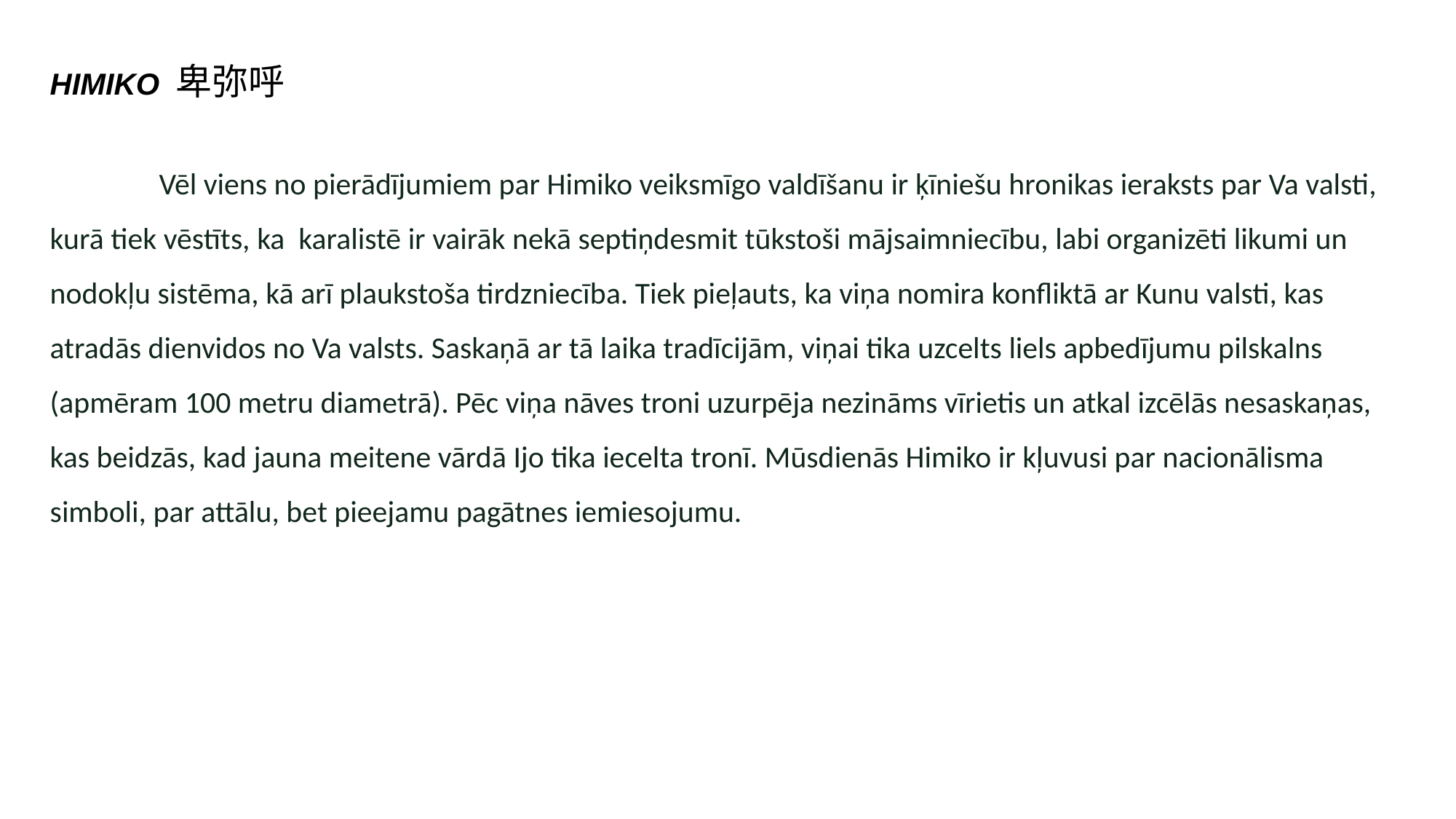

HIMIKO 卑弥呼

	Vēl viens no pierādījumiem par Himiko veiksmīgo valdīšanu ir ķīniešu hronikas ieraksts par Va valsti, kurā tiek vēstīts, ka  karalistē ir vairāk nekā septiņdesmit tūkstoši mājsaimniecību, labi organizēti likumi un nodokļu sistēma, kā arī plaukstoša tirdzniecība. Tiek pieļauts, ka viņa nomira konfliktā ar Kunu valsti, kas atradās dienvidos no Va valsts. Saskaņā ar tā laika tradīcijām, viņai tika uzcelts liels apbedījumu pilskalns (apmēram 100 metru diametrā). Pēc viņa nāves troni uzurpēja nezināms vīrietis un atkal izcēlās nesaskaņas, kas beidzās, kad jauna meitene vārdā Ijo tika iecelta tronī. Mūsdienās Himiko ir kļuvusi par nacionālisma simboli, par attālu, bet pieejamu pagātnes iemiesojumu.